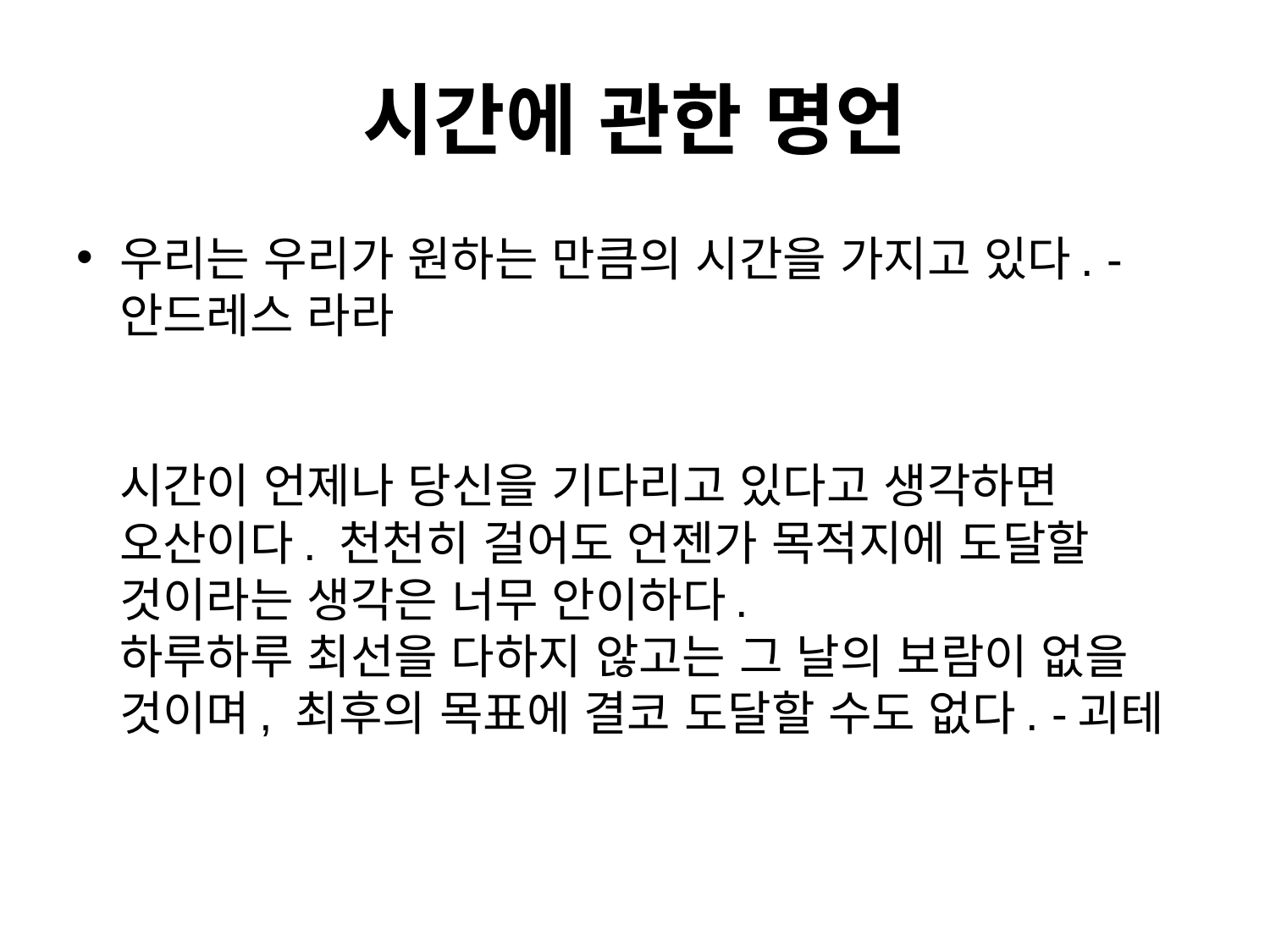

# 시간에 관한 명언
우리는 우리가 원하는 만큼의 시간을 가지고 있다. -안드레스 라라
시간이 언제나 당신을 기다리고 있다고 생각하면 오산이다. 천천히 걸어도 언젠가 목적지에 도달할 것이라는 생각은 너무 안이하다.
하루하루 최선을 다하지 않고는 그 날의 보람이 없을 것이며, 최후의 목표에 결코 도달할 수도 없다. -괴테